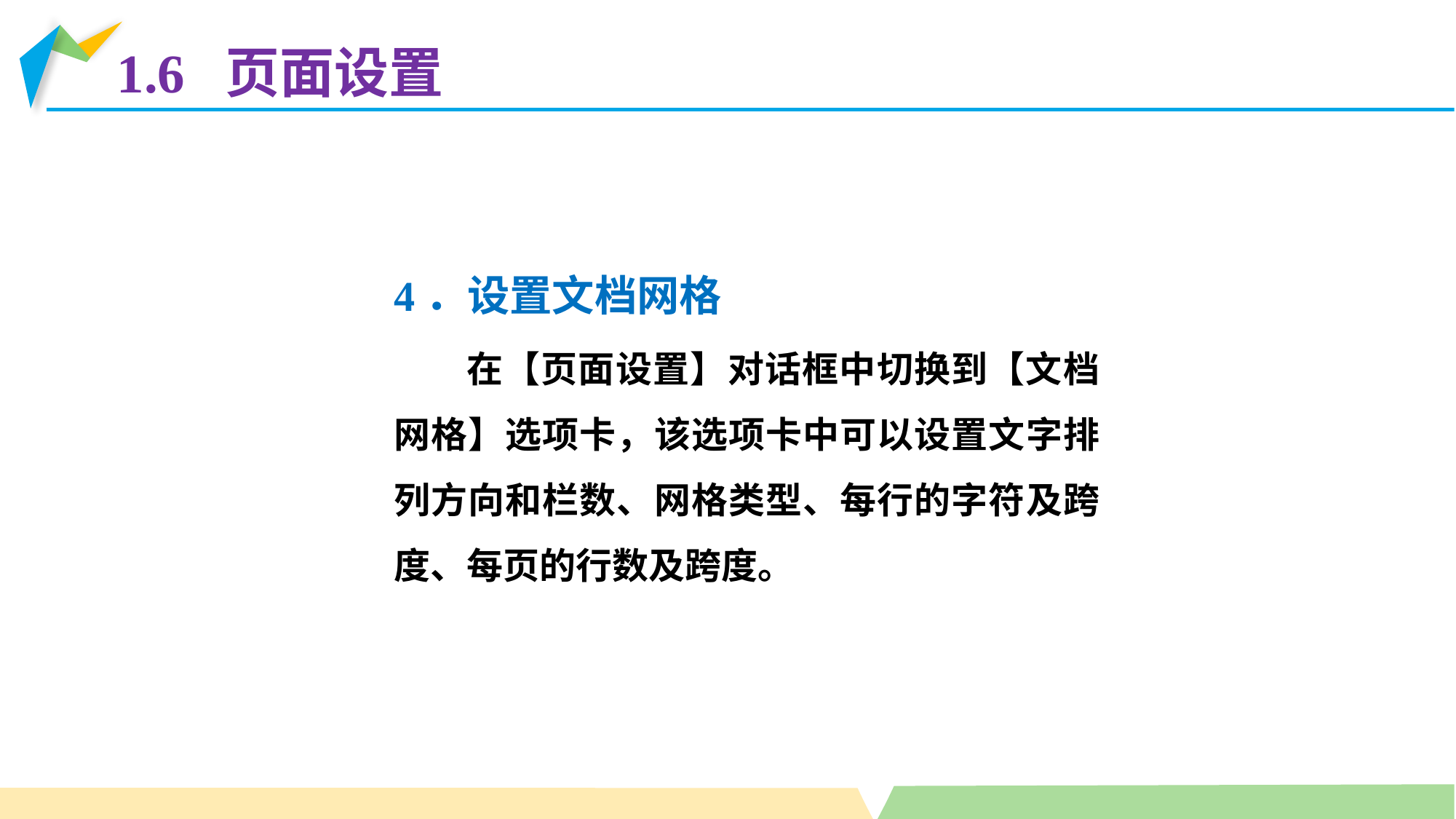

1.6  页面设置
4．设置文档网格
在【页面设置】对话框中切换到【文档网格】选项卡，该选项卡中可以设置文字排列方向和栏数、网格类型、每行的字符及跨度、每页的行数及跨度。